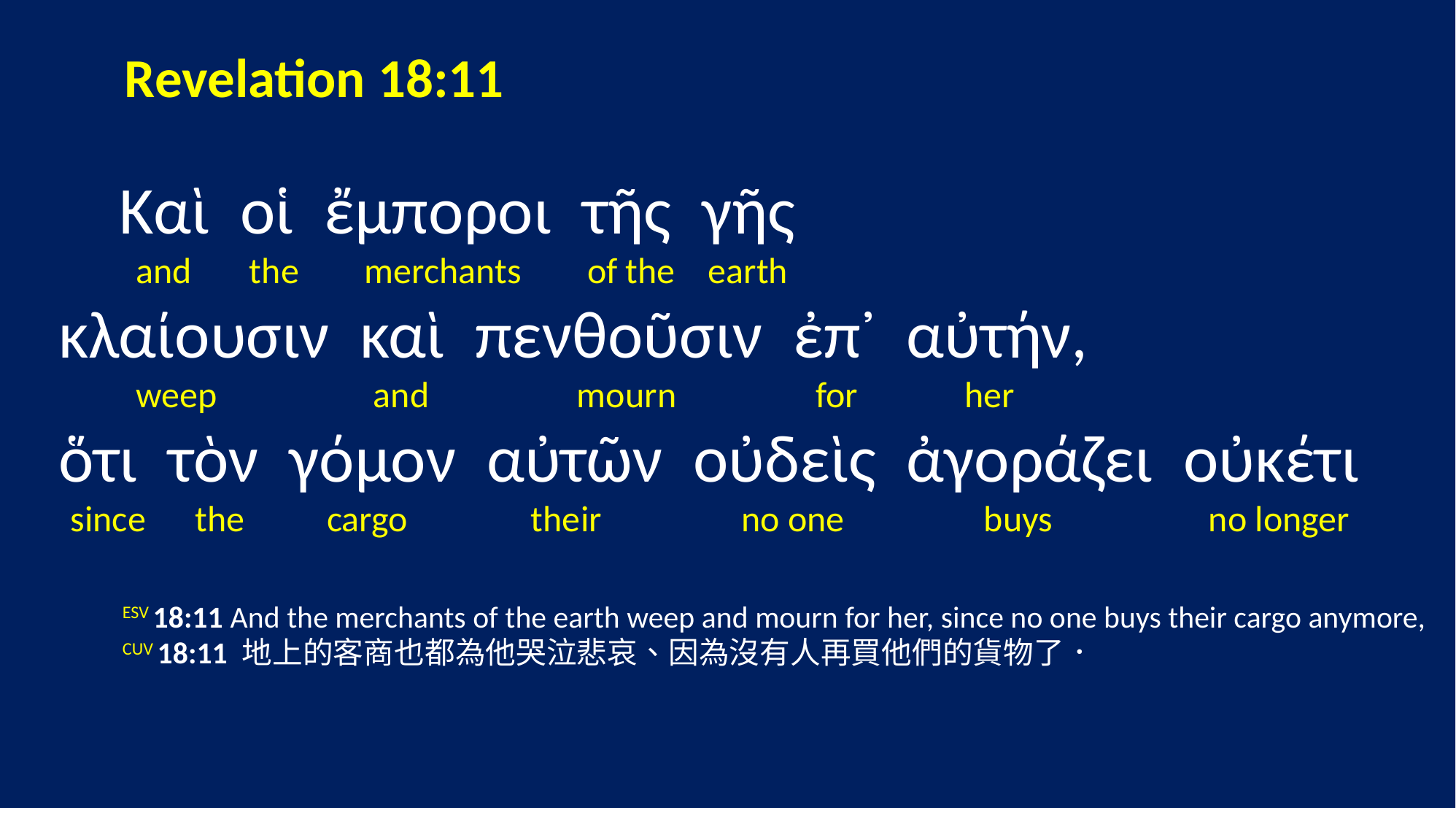

Revelation 18:11

       Καὶ  οἱ  ἔμποροι  τῆς  γῆς
               and       the        merchants        of the    earth
   κλαίουσιν  καὶ  πενθοῦσιν  ἐπ᾽  αὐτήν,
               weep                   and                  mourn                 for             her
   ὅτι  τὸν  γόμον  αὐτῶν  οὐδεὶς  ἀγοράζει  οὐκέτι
       since      the          cargo               their                 no one                 buys                   no longer

 	ESV 18:11 And the merchants of the earth weep and mourn for her, since no one buys their cargo anymore,
	CUV 18:11 地上的客商也都為他哭泣悲哀、因為沒有人再買他們的貨物了．